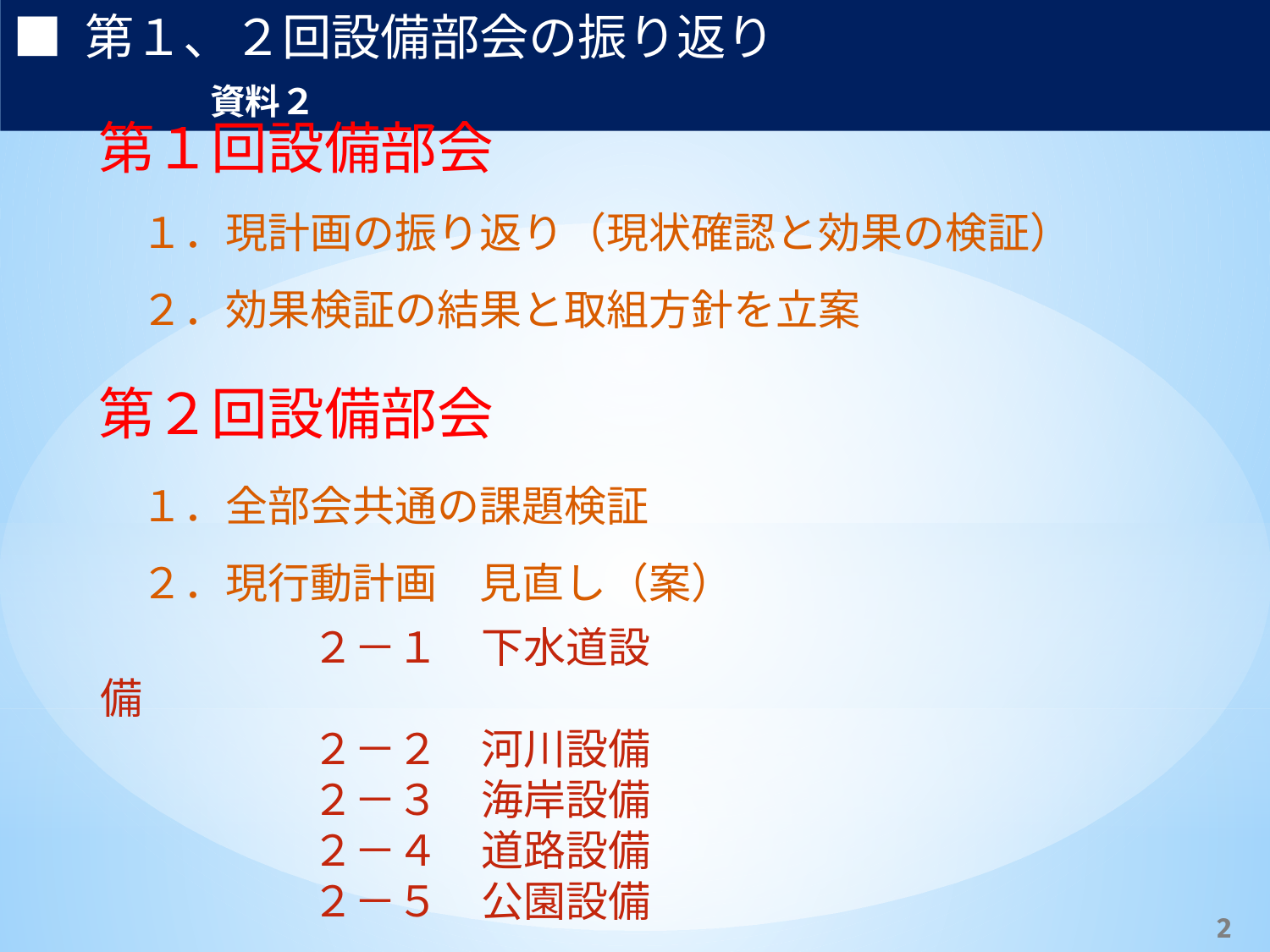

■ 第１、２回設備部会の振り返り　　　　　　　　　　　　　資料２
第１回設備部会
１．現計画の振り返り（現状確認と効果の検証）
２．効果検証の結果と取組方針を立案
第２回設備部会
１．全部会共通の課題検証
２．現行動計画　見直し（案）
　　　　　２－１　下水道設備
　　　　　２－２　河川設備
　　　　　２－３　海岸設備
　　　　　２－４　道路設備
　　　　　２－５　公園設備

2